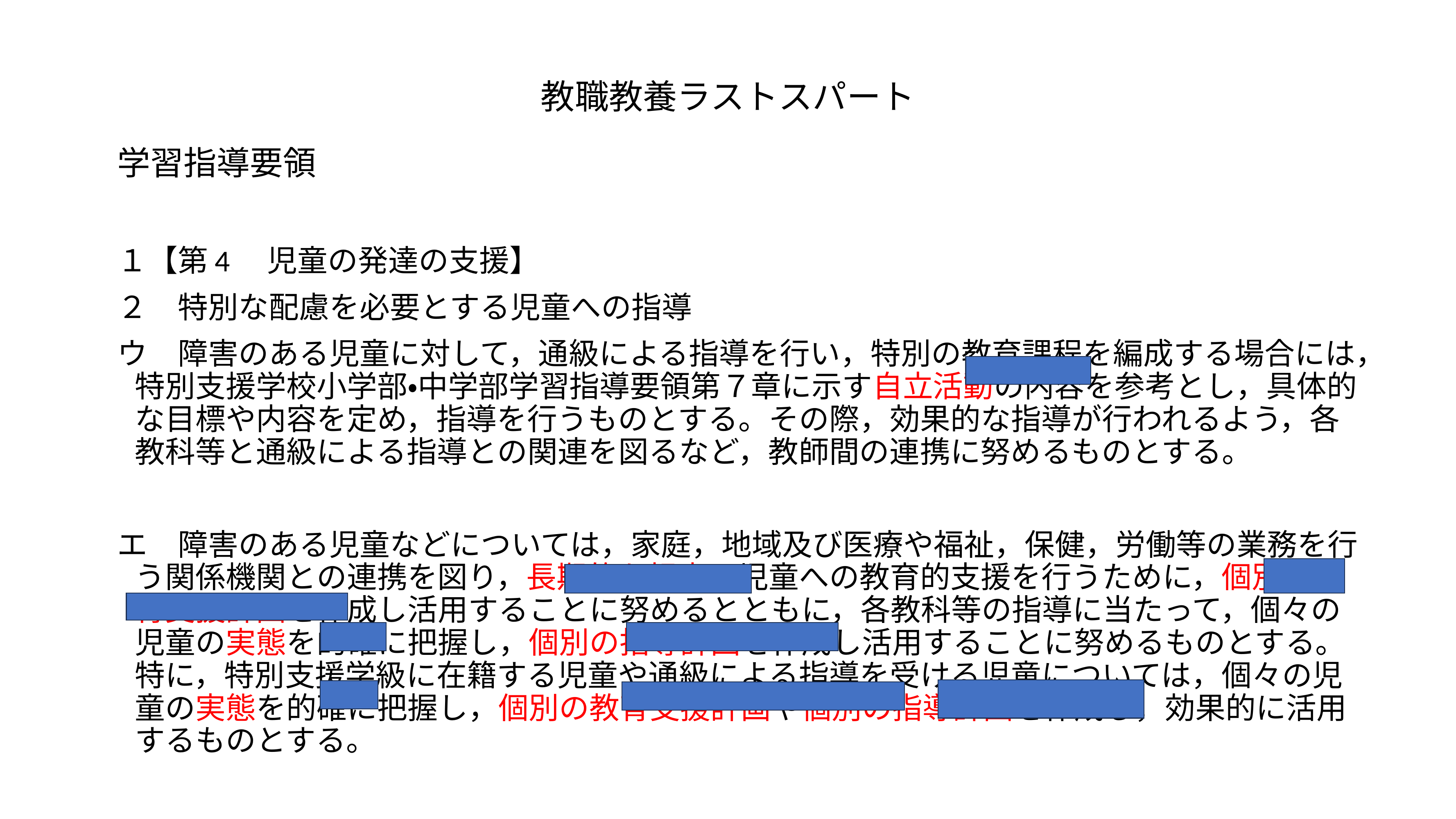

# 教職教養ラストスパート
学習指導要領

１【第4　児童の発達の支援】
２　特別な配慮を必要とする児童への指導
ウ　障害のある児童に対して，通級による指導を行い，特別の教育課程を編成する場合には，特別支援学校小学部・中学部学習指導要領第７章に示す自立活動の内容を参考とし，具体的な目標や内容を定め，指導を行うものとする。その際，効果的な指導が行われるよう，各教科等と通級による指導との関連を図るなど，教師間の連携に努めるものとする。

エ　障害のある児童などについては，家庭，地域及び医療や福祉，保健，労働等の業務を行う関係機関との連携を図り，長期的な視点で児童への教育的支援を行うために，個別の教育支援計画を作成し活用することに努めるとともに，各教科等の指導に当たって，個々の児童の実態を的確に把握し，個別の指導計画を作成し活用することに努めるものとする。特に，特別支援学級に在籍する児童や通級による指導を受ける児童については，個々の児童の実態を的確に把握し，個別の教育支援計画や個別の指導計画を作成し，効果的に活用するものとする。